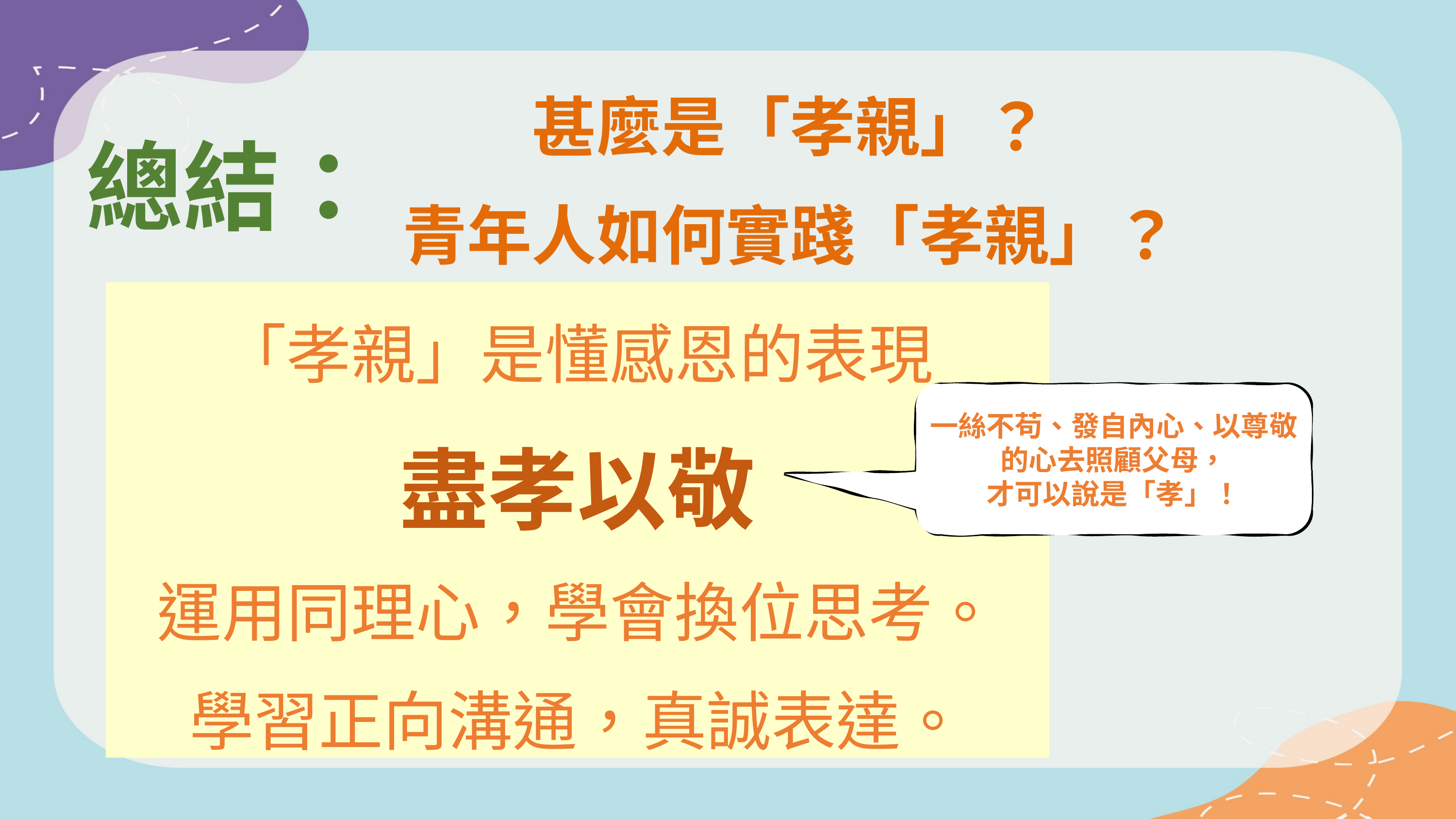

總結：
甚麼是「孝親」？
青年人如何實踐「孝親」？

「孝親」是懂感恩的表現
盡孝以敬
運用同理心，學會換位思考。
學習正向溝通，真誠表達。
一絲不苟、發自內心、以尊敬的心去照顧父母，
才可以說是「孝」！